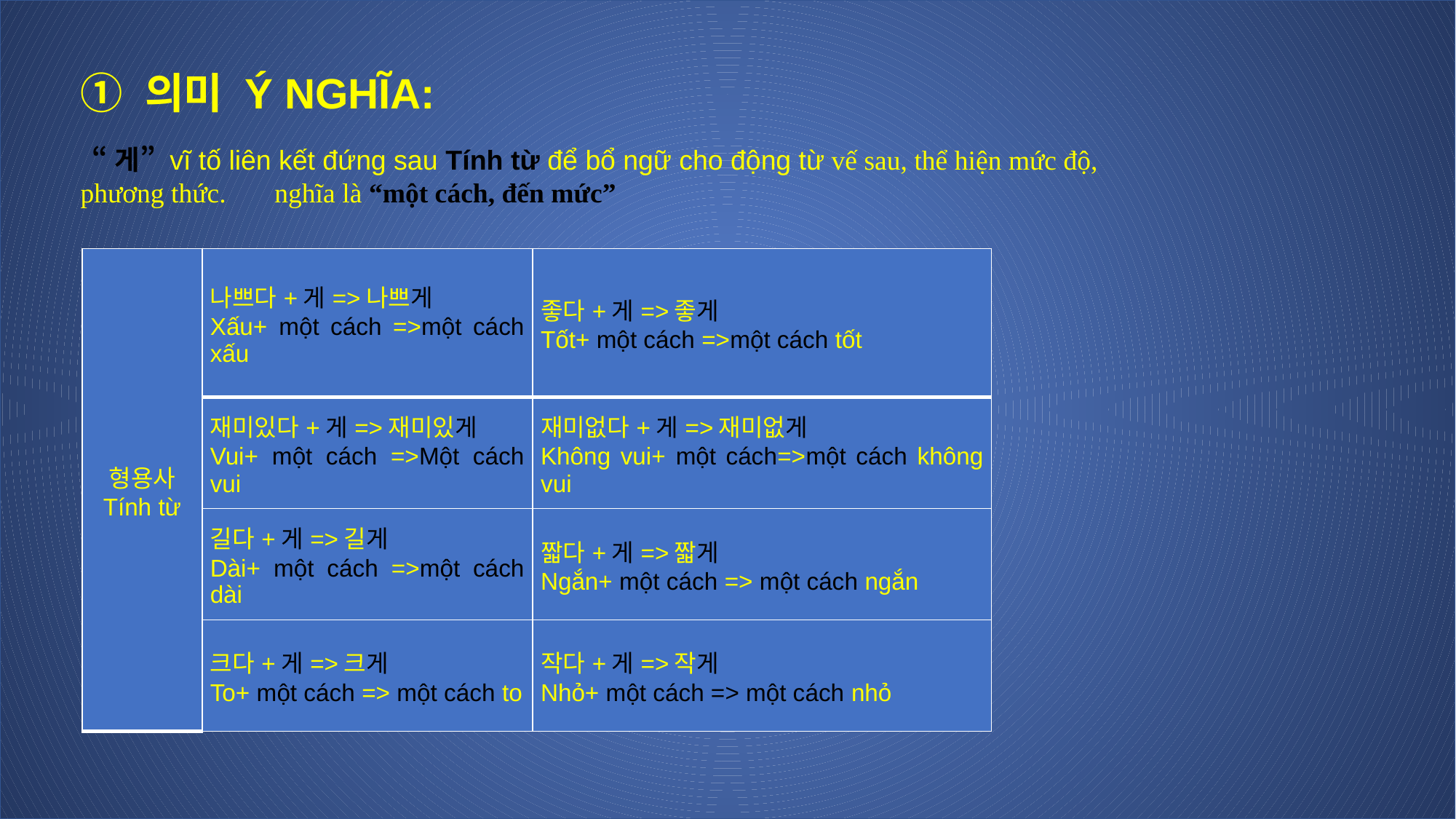

① 의미 Ý NGHĨA:
 “게” vĩ tố liên kết đứng sau Tính từ để bổ ngữ cho động từ vế sau, thể hiện mức độ, phương thức.       nghĩa là “một cách, đến mức”
| 형용사 Tính từ | 나쁘다+게=>나쁘게 Xấu+ một cách =>một cách xấu | 좋다+게=>좋게 Tốt+ một cách =>một cách tốt |
| --- | --- | --- |
|  | 재미있다+게=>재미있게 Vui+ một cách =>Một cách vui | 재미없다+게=>재미없게 Không vui+ một cách=>một cách không vui |
|  | 길다+게=>길게 Dài+ một cách =>một cách dài | 짧다+게=>짧게 Ngắn+ một cách => một cách ngắn |
|  | 크다+게=>크게 To+ một cách => một cách to | 작다+게=>작게 Nhỏ+ một cách => một cách nhỏ |